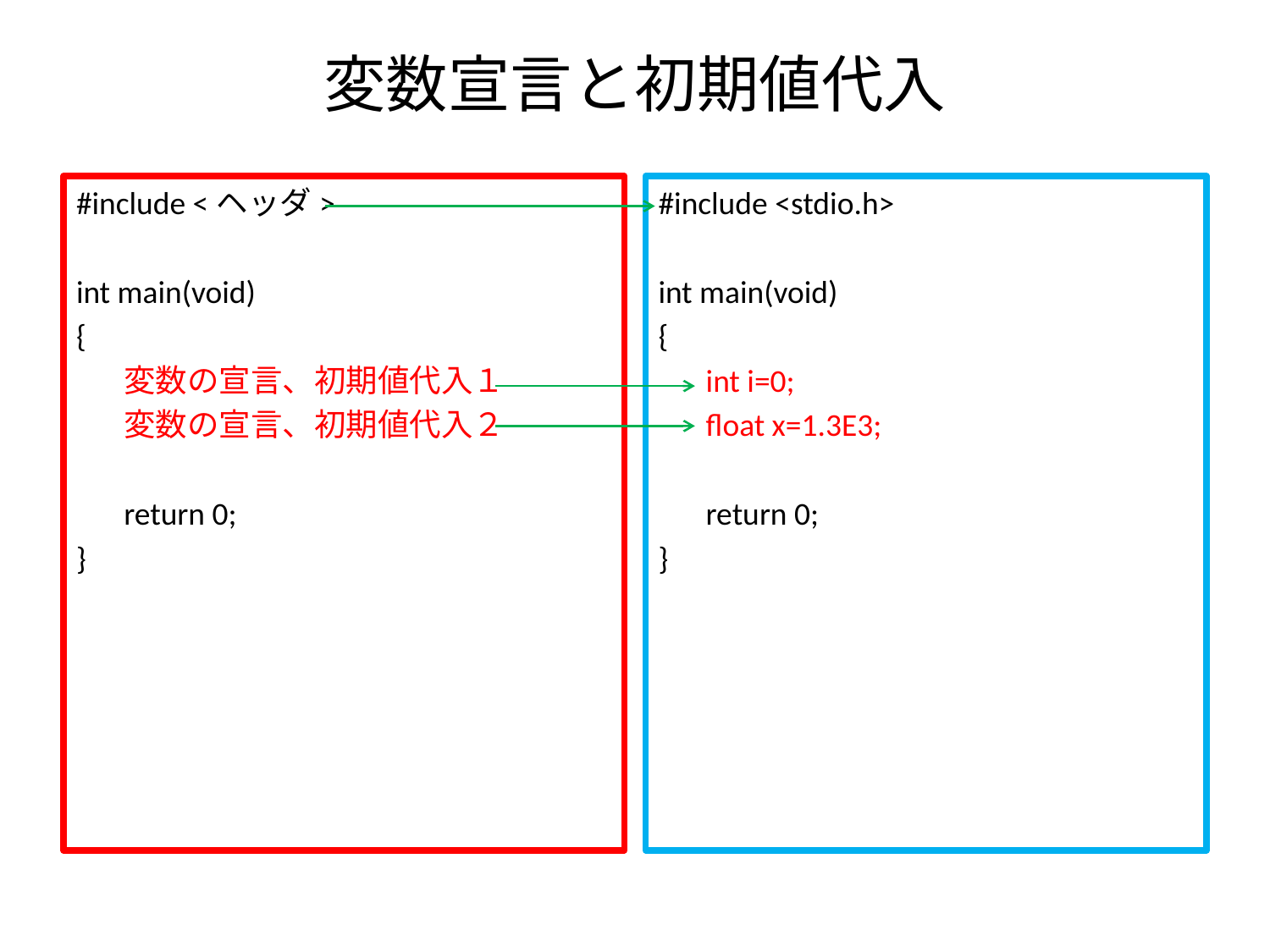

# 変数宣言と初期値代入
#include <ヘッダ>

int main(void)
{
	変数の宣言、初期値代入１
	変数の宣言、初期値代入２

	return 0;
}
#include <stdio.h>

int main(void)
{
	int i=0;
	float x=1.3E3;

	return 0;
}